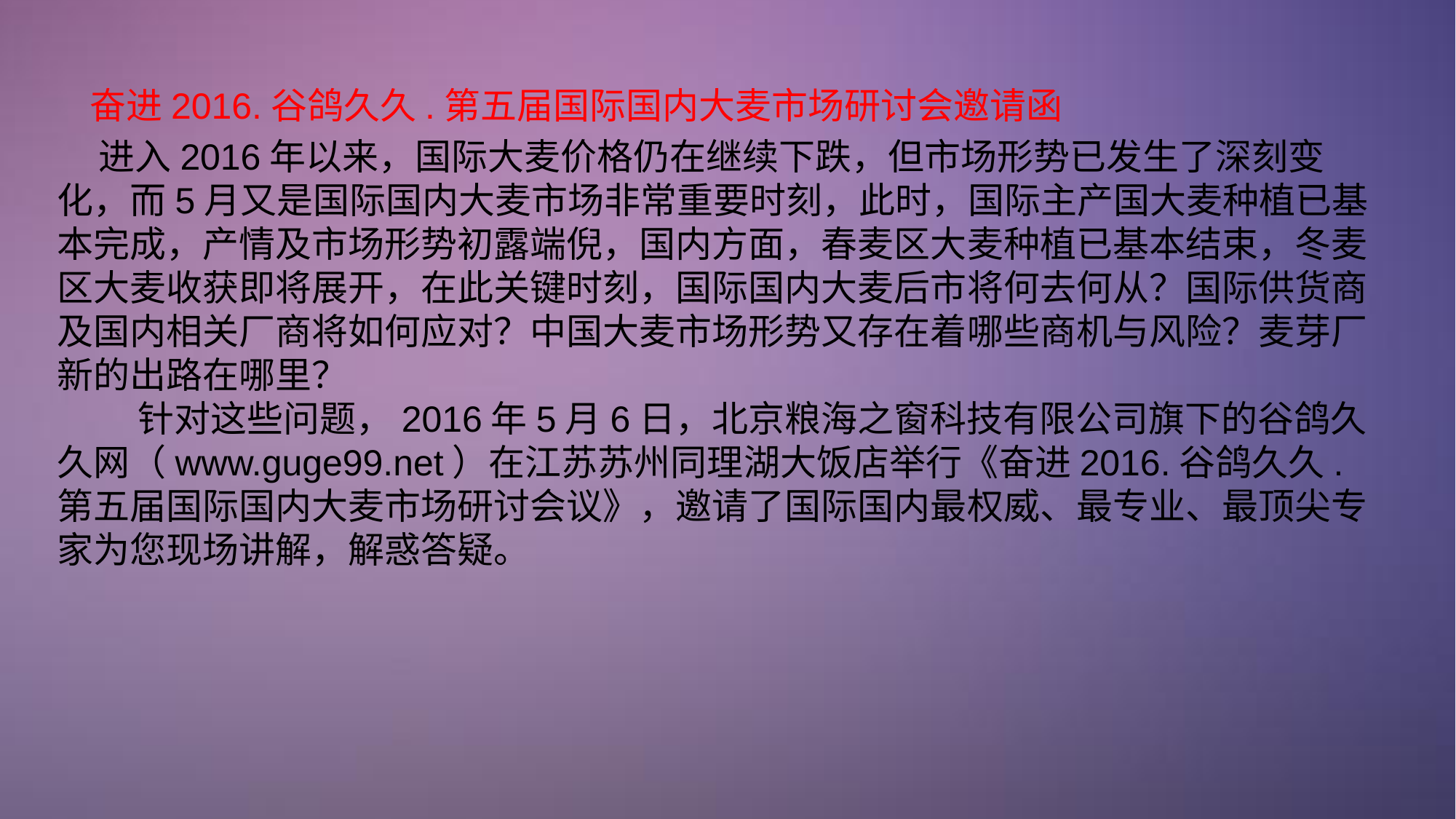

# 奋进2016.谷鸽久久.第五届国际国内大麦市场研讨会邀请函
    进入2016年以来，国际大麦价格仍在继续下跌，但市场形势已发生了深刻变化，而5月又是国际国内大麦市场非常重要时刻，此时，国际主产国大麦种植已基本完成，产情及市场形势初露端倪，国内方面，春麦区大麦种植已基本结束，冬麦区大麦收获即将展开，在此关键时刻，国际国内大麦后市将何去何从？国际供货商及国内相关厂商将如何应对？中国大麦市场形势又存在着哪些商机与风险？麦芽厂新的出路在哪里？
　　 针对这些问题，2016年5月6日，北京粮海之窗科技有限公司旗下的谷鸽久久网（www.guge99.net）在江苏苏州同理湖大饭店举行《奋进2016.谷鸽久久.第五届国际国内大麦市场研讨会议》，邀请了国际国内最权威、最专业、最顶尖专家为您现场讲解，解惑答疑。